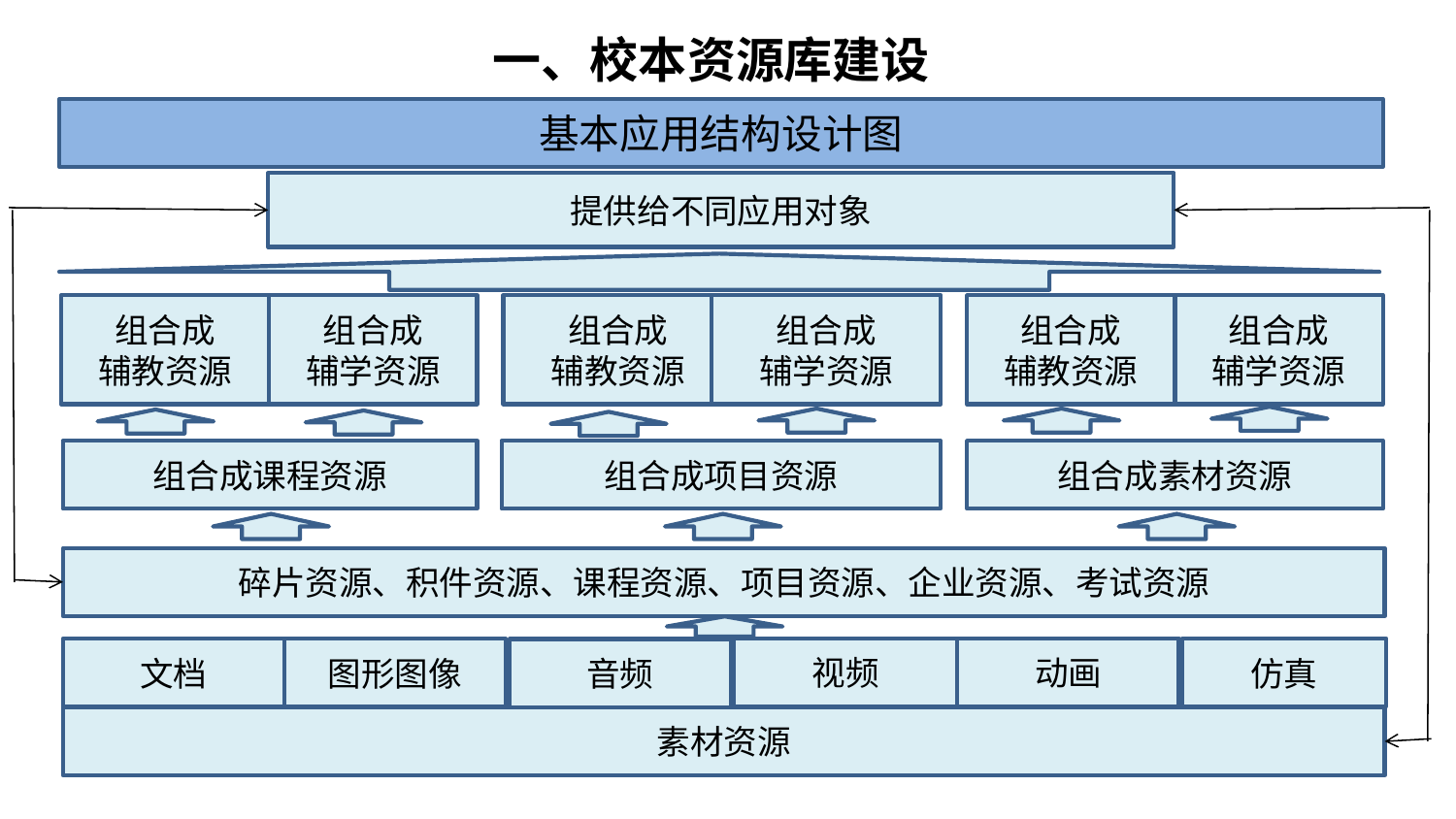

# 一、校本资源库建设
基本应用结构设计图
提供给不同应用对象

组合成
辅教资源
组合成
辅学资源
组合成
辅教资源
组合成
辅学资源
组合成
辅教资源
组合成
辅学资源

组合成课程资源
组合成项目资源
组合成素材资源

碎片资源、积件资源、课程资源、项目资源、企业资源、考试资源

视频
动画
文档
图形图像
仿真
音频
素材资源